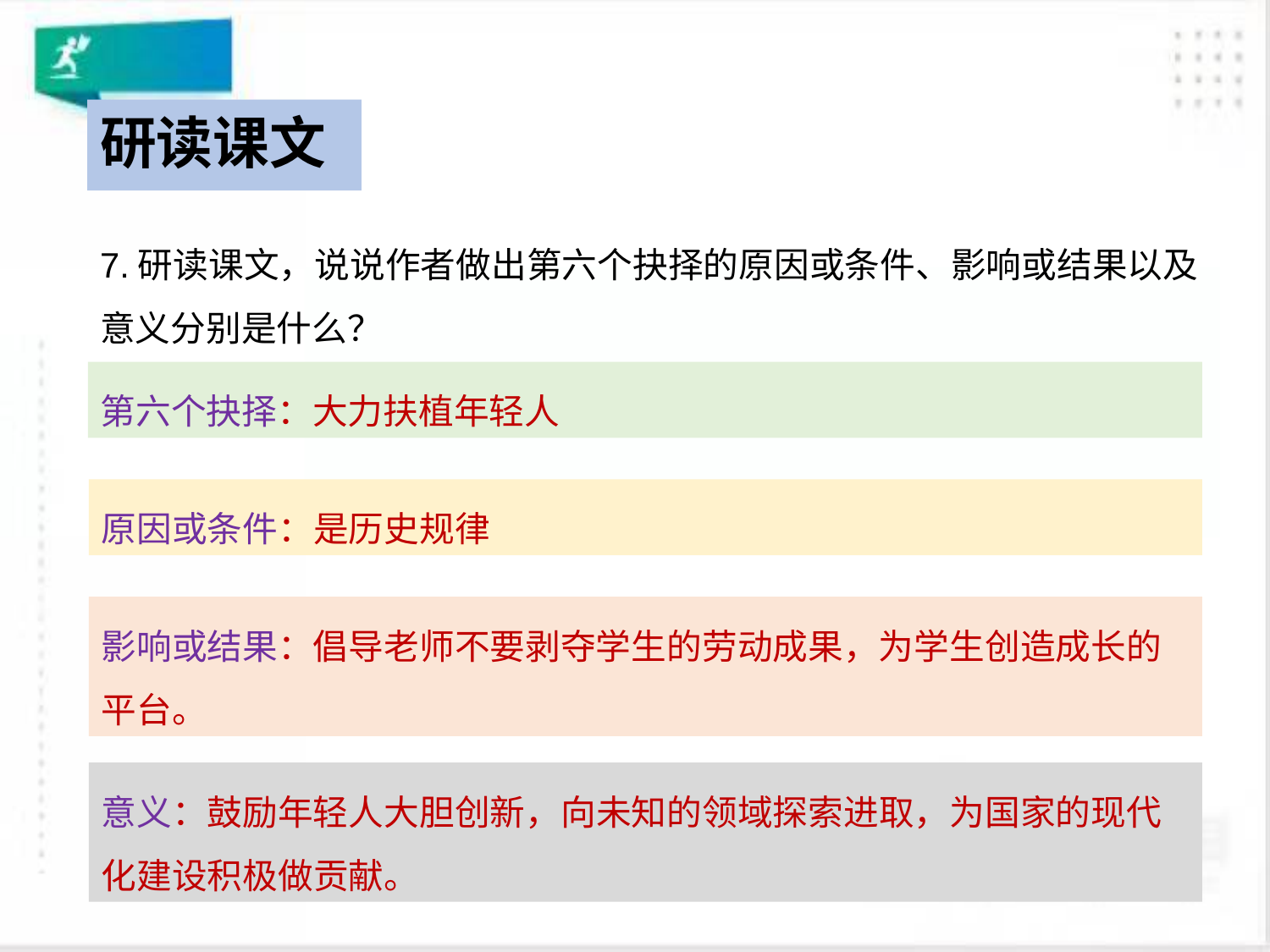

# 研读课文
7.研读课文，说说作者做出第六个抉择的原因或条件、影响或结果以及意义分别是什么？
第六个抉择：大力扶植年轻人
原因或条件：是历史规律
影响或结果：倡导老师不要剥夺学生的劳动成果，为学生创造成长的平台。
意义：鼓励年轻人大胆创新，向未知的领域探索进取，为国家的现代化建设积极做贡献。